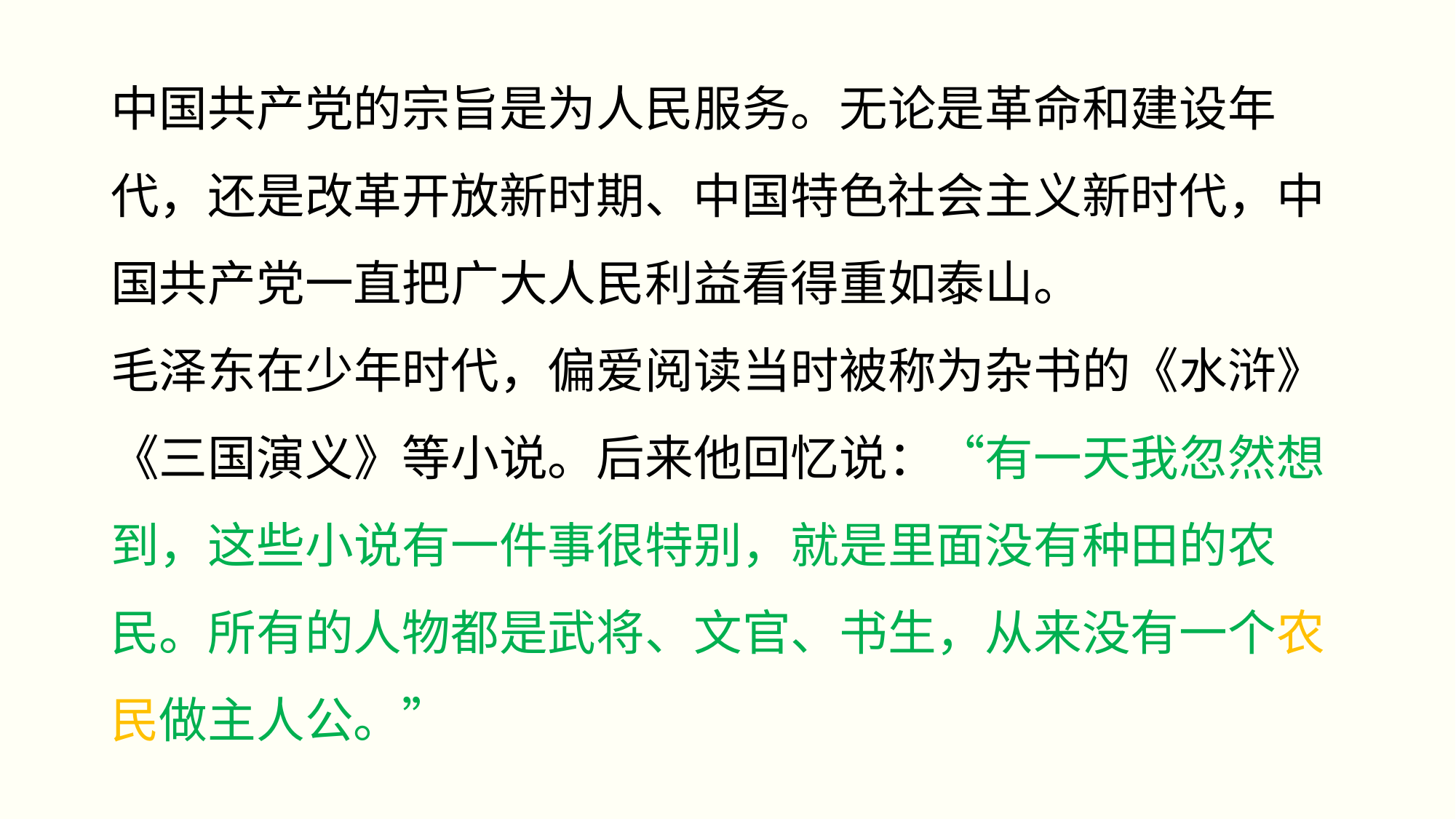

# 中国共产党的宗旨是为人民服务。无论是革命和建设年代，还是改革开放新时期、中国特色社会主义新时代，中国共产党一直把广大人民利益看得重如泰山。 毛泽东在少年时代，偏爱阅读当时被称为杂书的《水浒》《三国演义》等小说。后来他回忆说：“有一天我忽然想到，这些小说有一件事很特别，就是里面没有种田的农民。所有的人物都是武将、文官、书生，从来没有一个农民做主人公。”